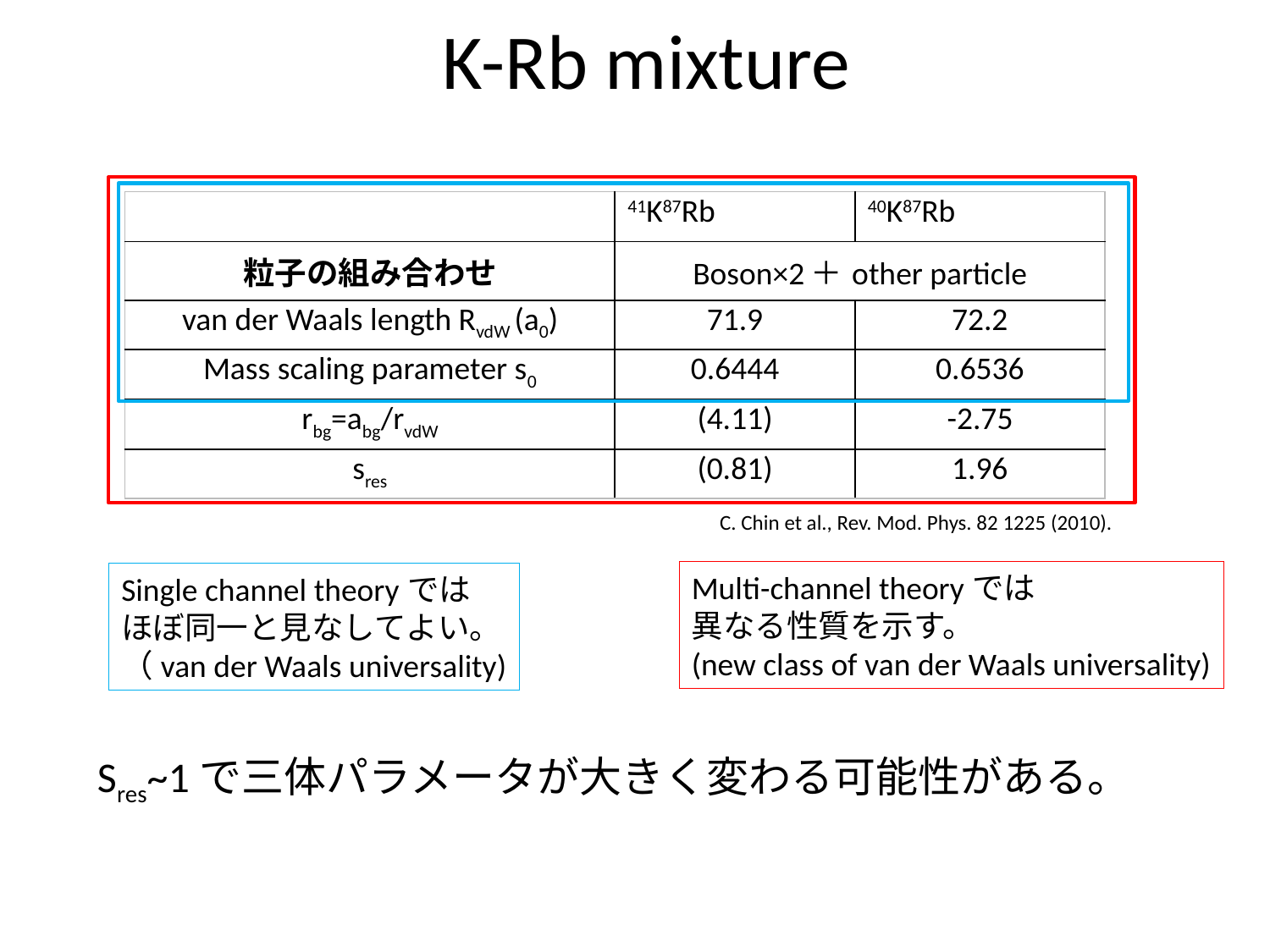

# K-Rb mixture

|  | 41K87Rb | 40K87Rb |
| --- | --- | --- |
| 粒子の組み合わせ | Boson×2＋other particle |  |
| van der Waals length RvdW (a0) | 71.9 | 72.2 |
| Mass scaling parameter s0 | 0.6444 | 0.6536 |
| rbg=abg/rvdW | (4.11) | -2.75 |
| sres | (0.81) | 1.96 |
C. Chin et al., Rev. Mod. Phys. 82 1225 (2010).
Multi-channel theoryでは
異なる性質を示す。
(new class of van der Waals universality)
Single channel theoryでは
ほぼ同一と見なしてよい。
（van der Waals universality)
Sres~1で三体パラメータが大きく変わる可能性がある。